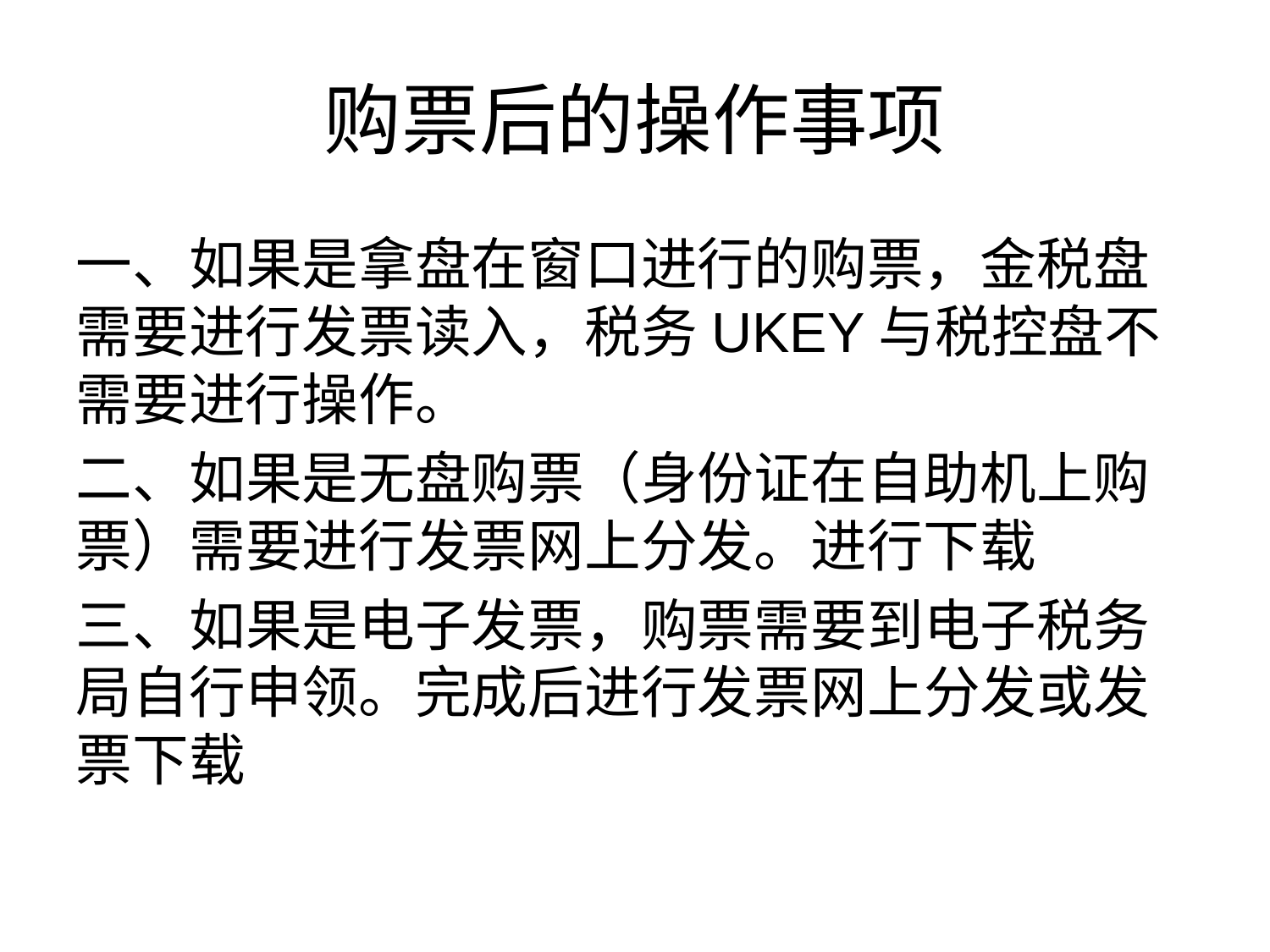

# 购票后的操作事项
一、如果是拿盘在窗口进行的购票，金税盘需要进行发票读入，税务UKEY与税控盘不需要进行操作。
二、如果是无盘购票（身份证在自助机上购票）需要进行发票网上分发。进行下载
三、如果是电子发票，购票需要到电子税务局自行申领。完成后进行发票网上分发或发票下载